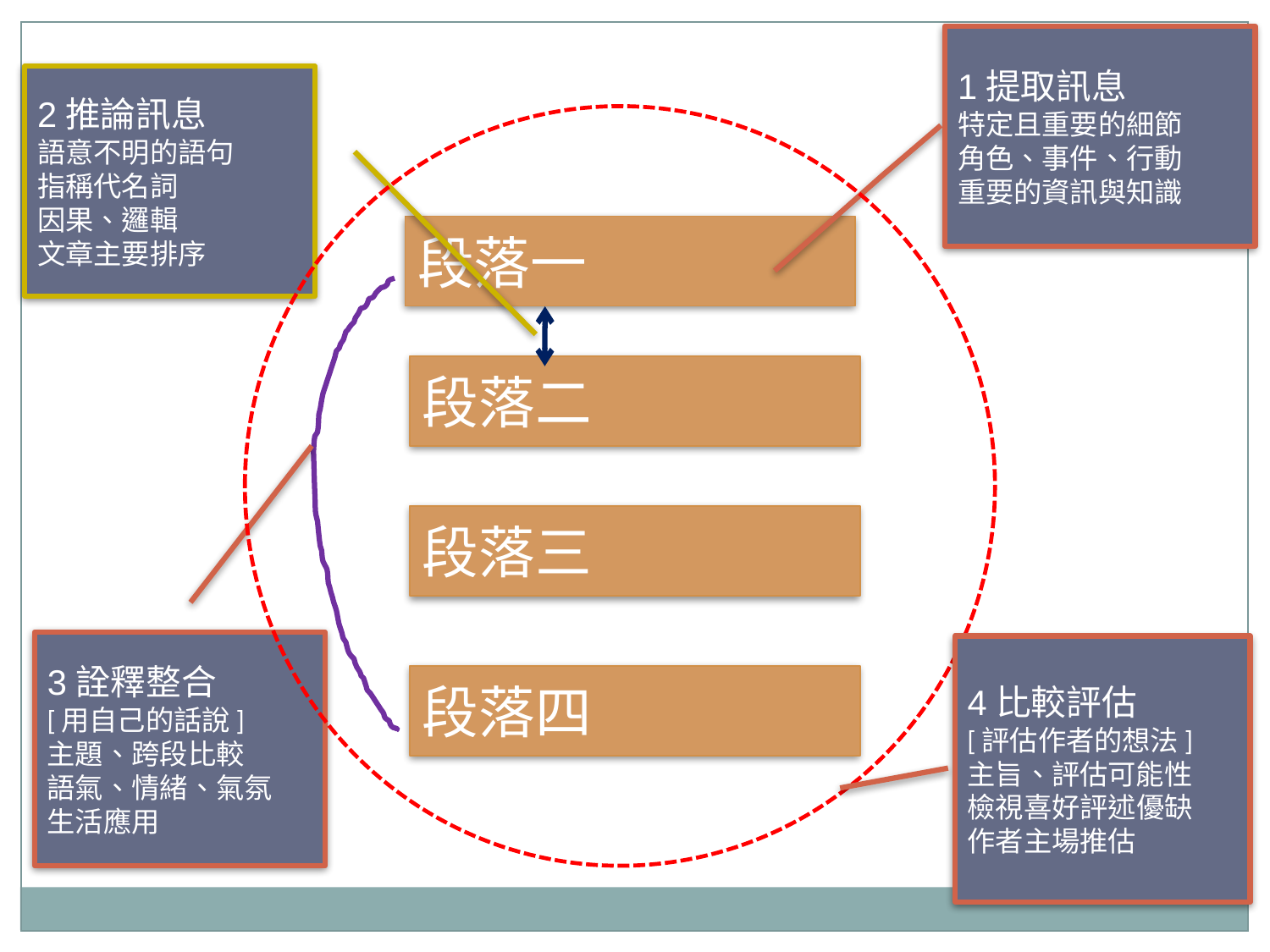

1提取訊息
特定且重要的細節
角色、事件、行動
重要的資訊與知識
2推論訊息
語意不明的語句
指稱代名詞
因果、邏輯
文章主要排序

4比較評估
[評估作者的想法]
主旨、評估可能性
檢視喜好評述優缺
作者主場推估
段落一
段落二
段落三
段落四

3詮釋整合
[用自己的話說]
主題、跨段比較
語氣、情緒、氣氛
生活應用